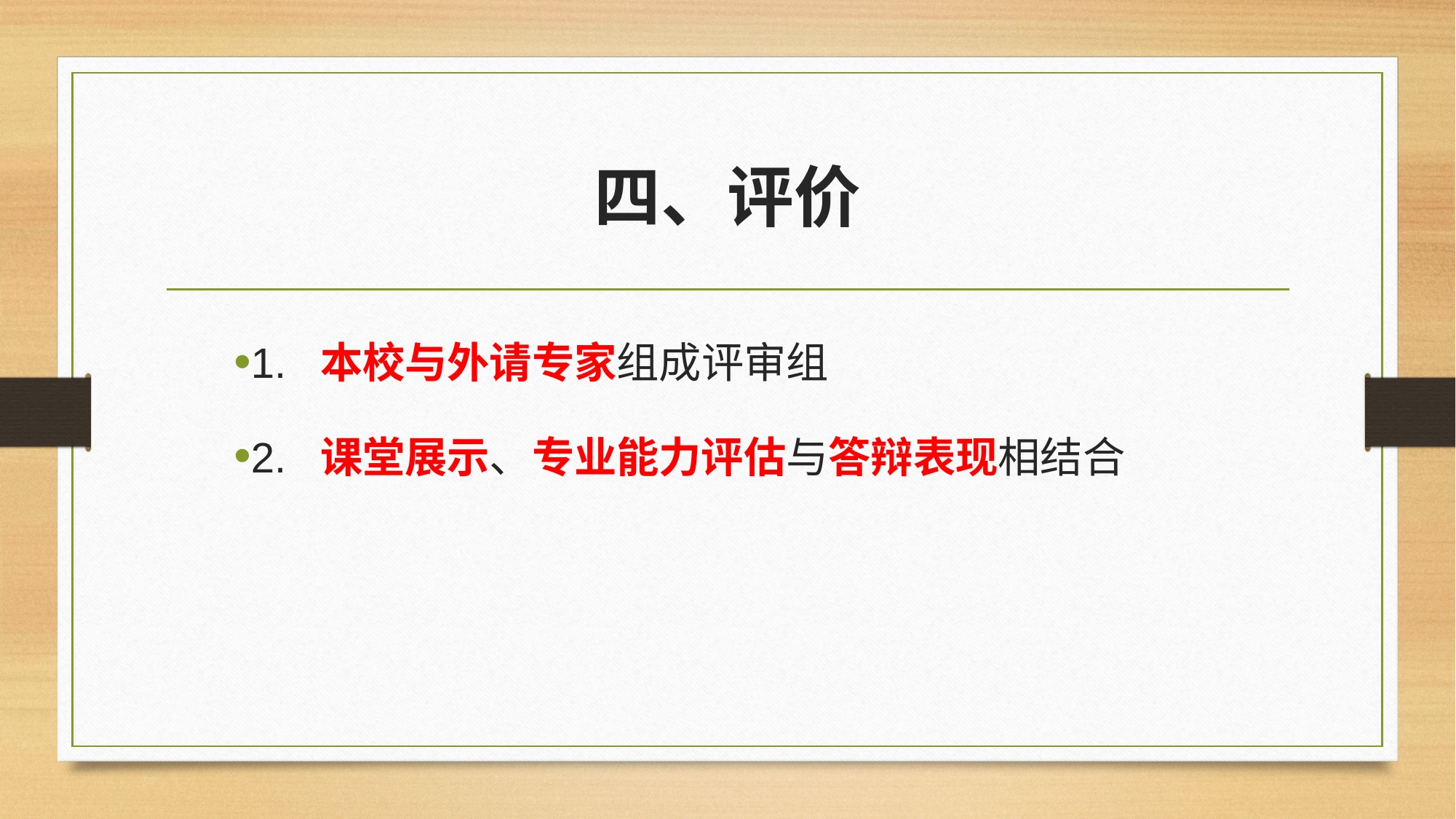

# 四、评价
1.  本校与外请专家组成评审组
2.  课堂展示、专业能力评估与答辩表现相结合